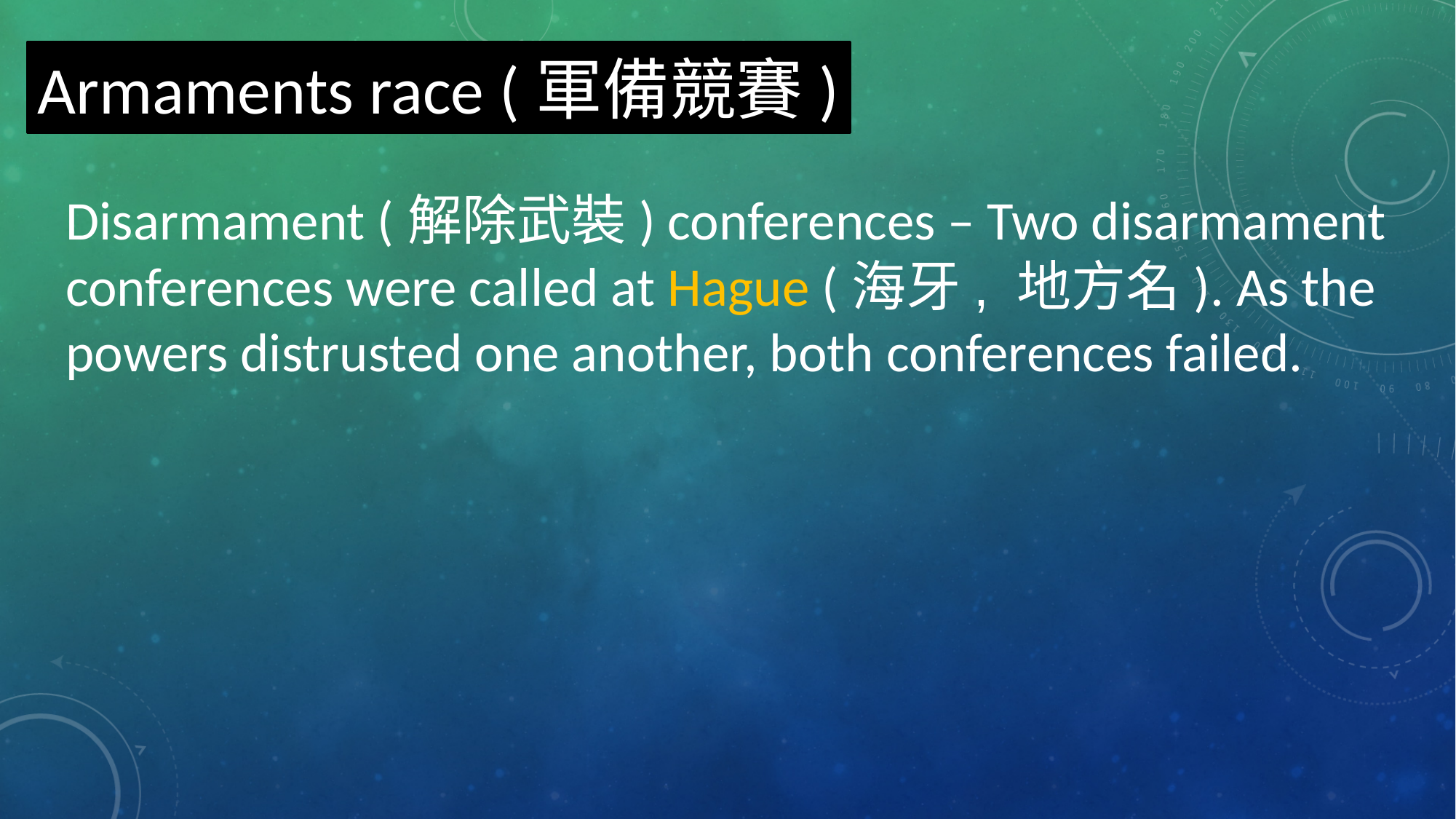

Armaments race (軍備競賽)
Disarmament (解除武裝) conferences – Two disarmament conferences were called at Hague (海牙, 地方名). As the powers distrusted one another, both conferences failed.